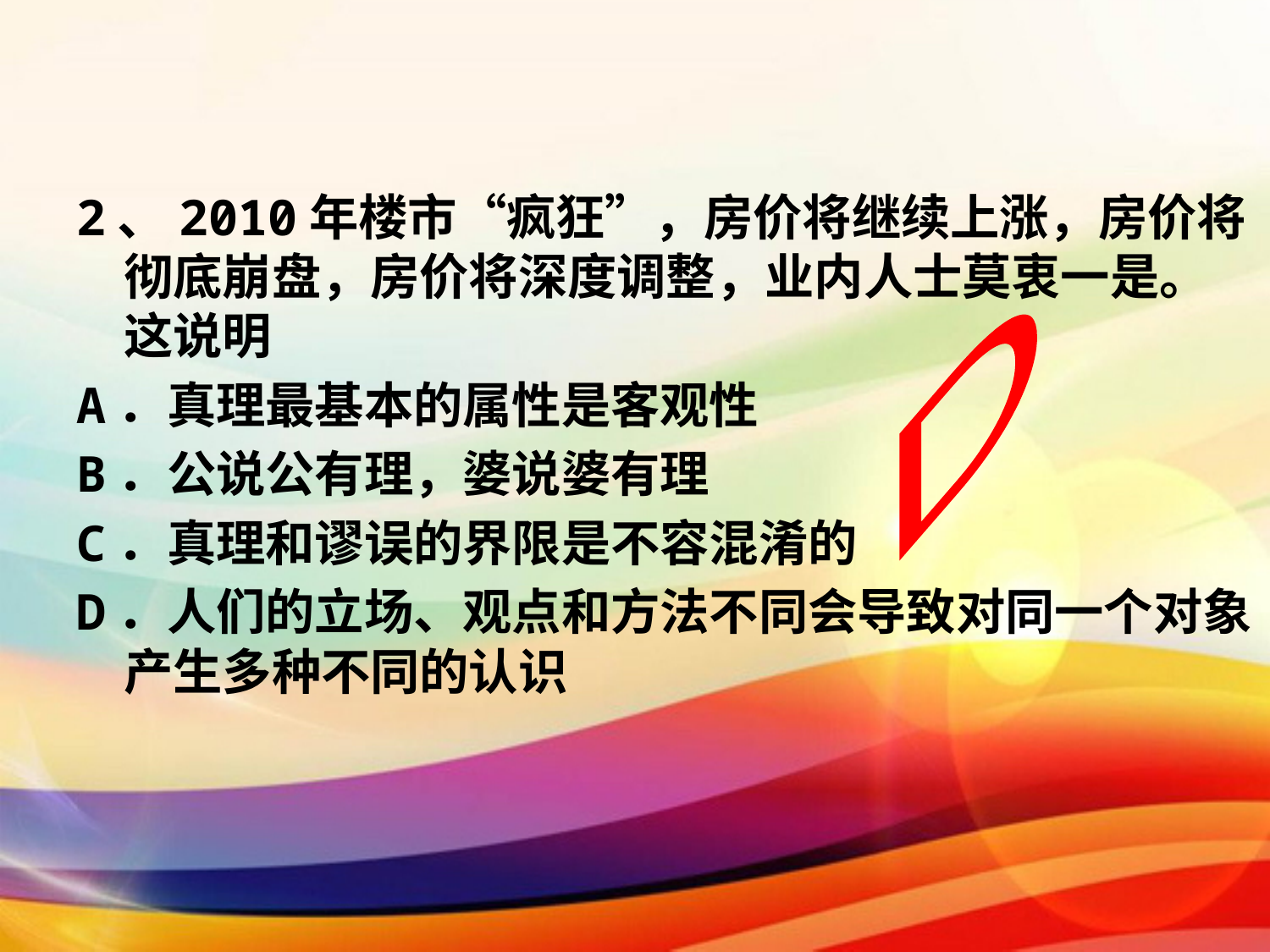

# 2、2010年楼市“疯狂”，房价将继续上涨，房价将彻底崩盘，房价将深度调整，业内人士莫衷一是。这说明
A．真理最基本的属性是客观性
B．公说公有理，婆说婆有理
C．真理和谬误的界限是不容混淆的
D．人们的立场、观点和方法不同会导致对同一个对象产生多种不同的认识
D
28